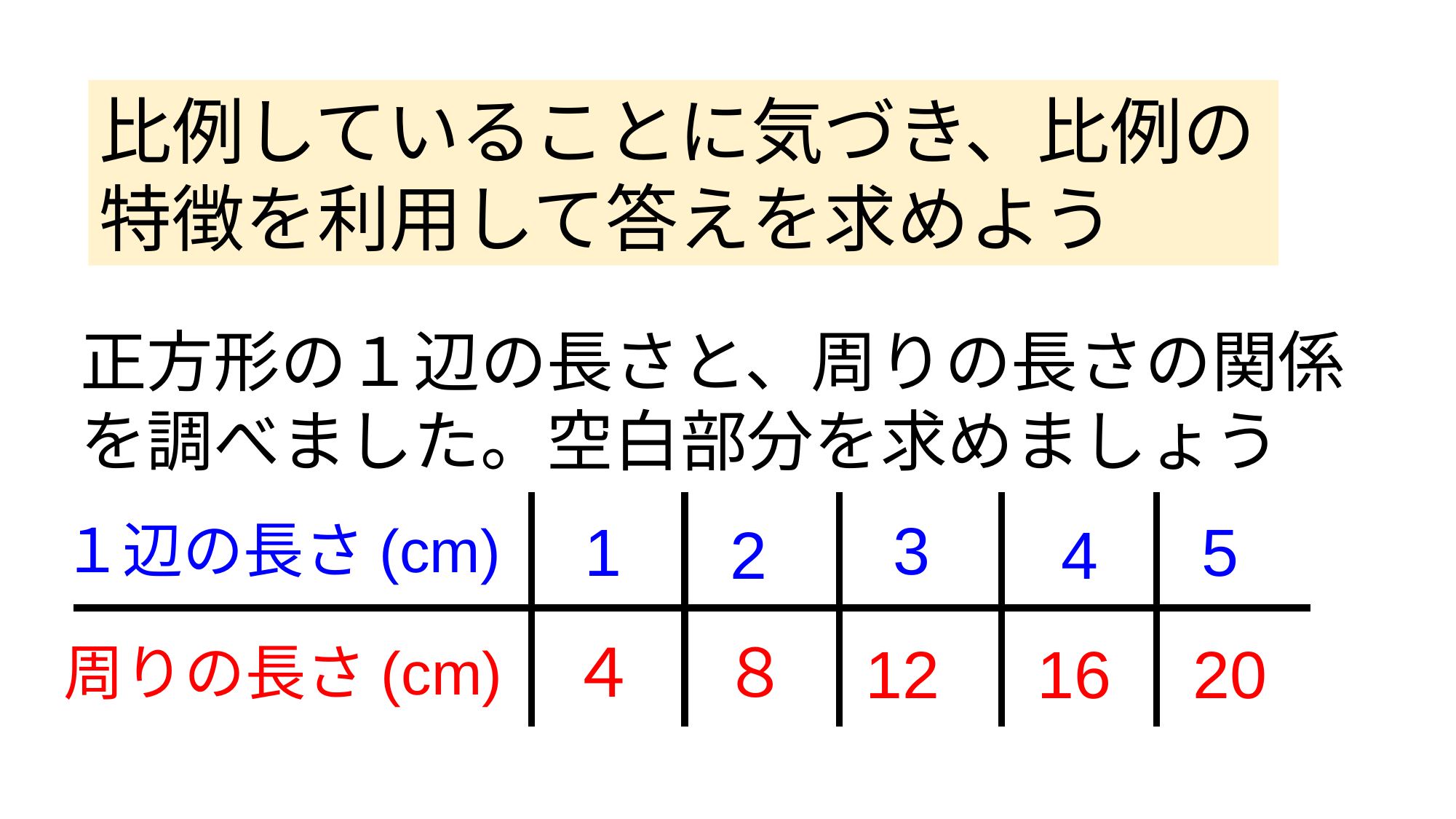

比例していることに気づき、比例の特徴を利用して答えを求めよう
正方形の１辺の長さと、周りの長さの関係を調べました。空白部分を求めましょう
3
1
5
１辺の長さ(cm)
4
2
４
８
20
16
12
周りの長さ(cm)